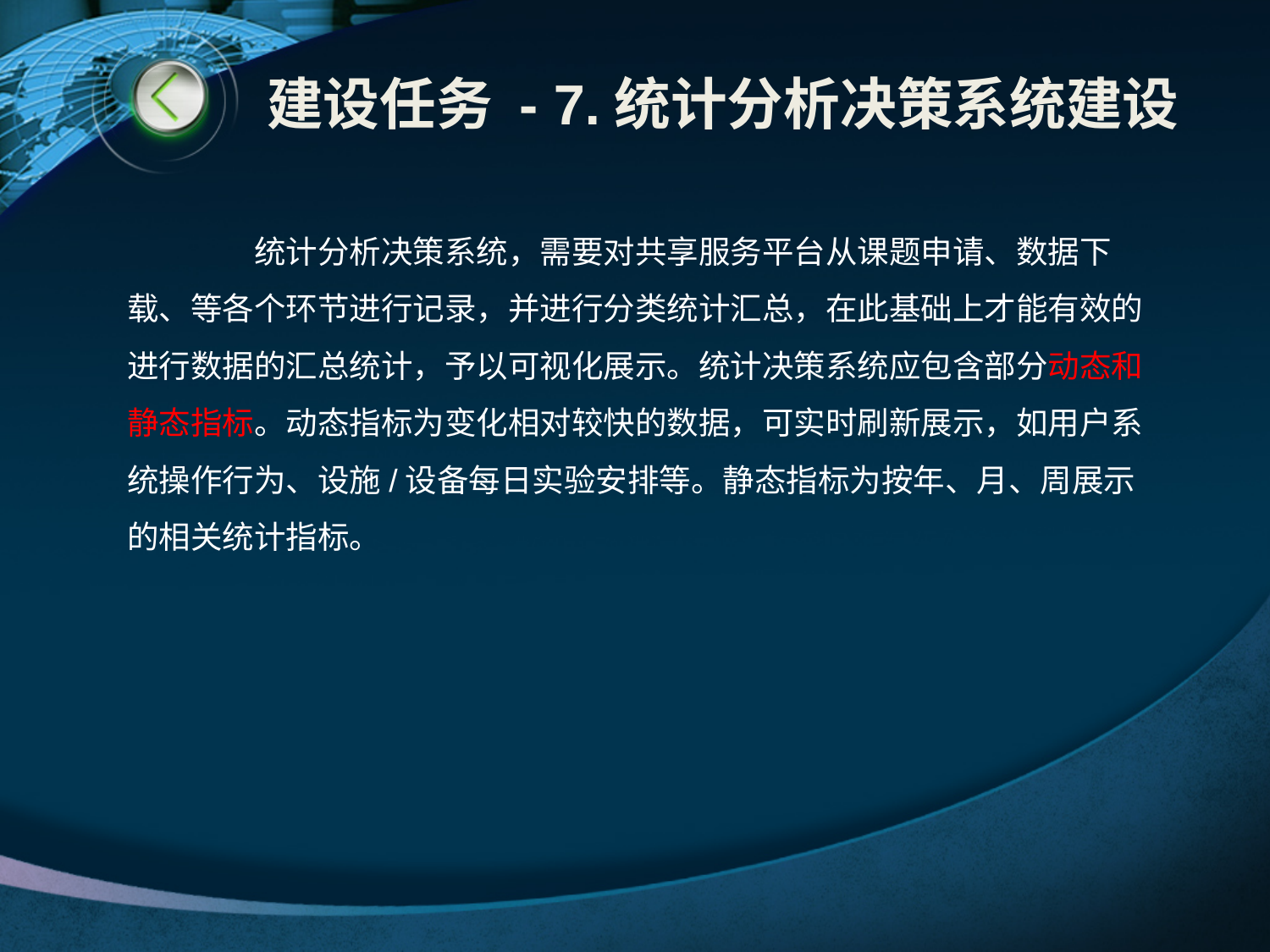

# 建设任务 - 7.统计分析决策系统建设
	统计分析决策系统，需要对共享服务平台从课题申请、数据下载、等各个环节进行记录，并进行分类统计汇总，在此基础上才能有效的进行数据的汇总统计，予以可视化展示。统计决策系统应包含部分动态和静态指标。动态指标为变化相对较快的数据，可实时刷新展示，如用户系统操作行为、设施/设备每日实验安排等。静态指标为按年、月、周展示的相关统计指标。